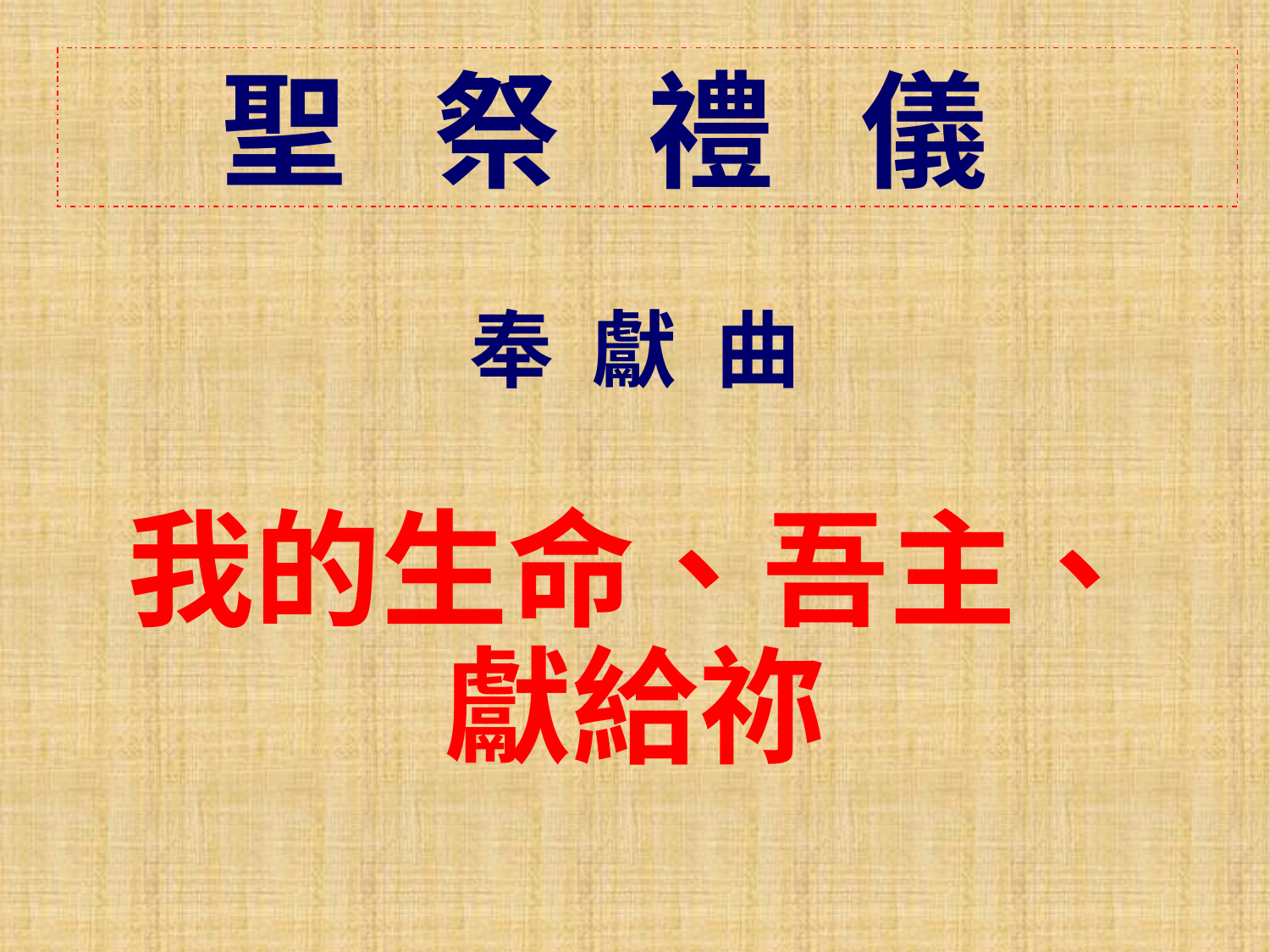

聖   祭   禮   儀
奉  獻  曲
我的生命、吾主、獻給祢